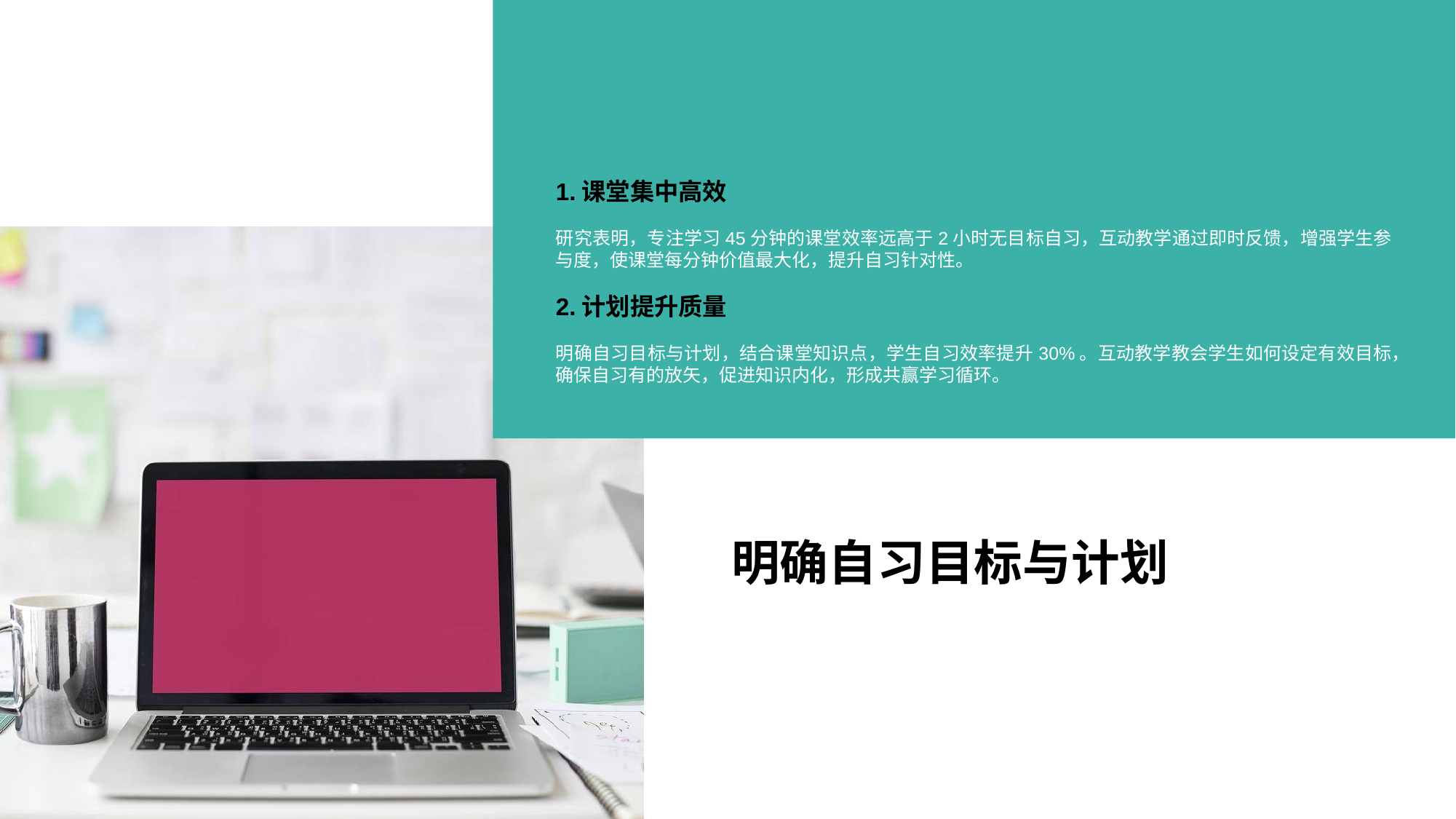

1.课堂集中高效
研究表明，专注学习45分钟的课堂效率远高于2小时无目标自习，互动教学通过即时反馈，增强学生参与度，使课堂每分钟价值最大化，提升自习针对性。
2.计划提升质量
明确自习目标与计划，结合课堂知识点，学生自习效率提升30%。互动教学教会学生如何设定有效目标，确保自习有的放矢，促进知识内化，形成共赢学习循环。

明确自习目标与计划